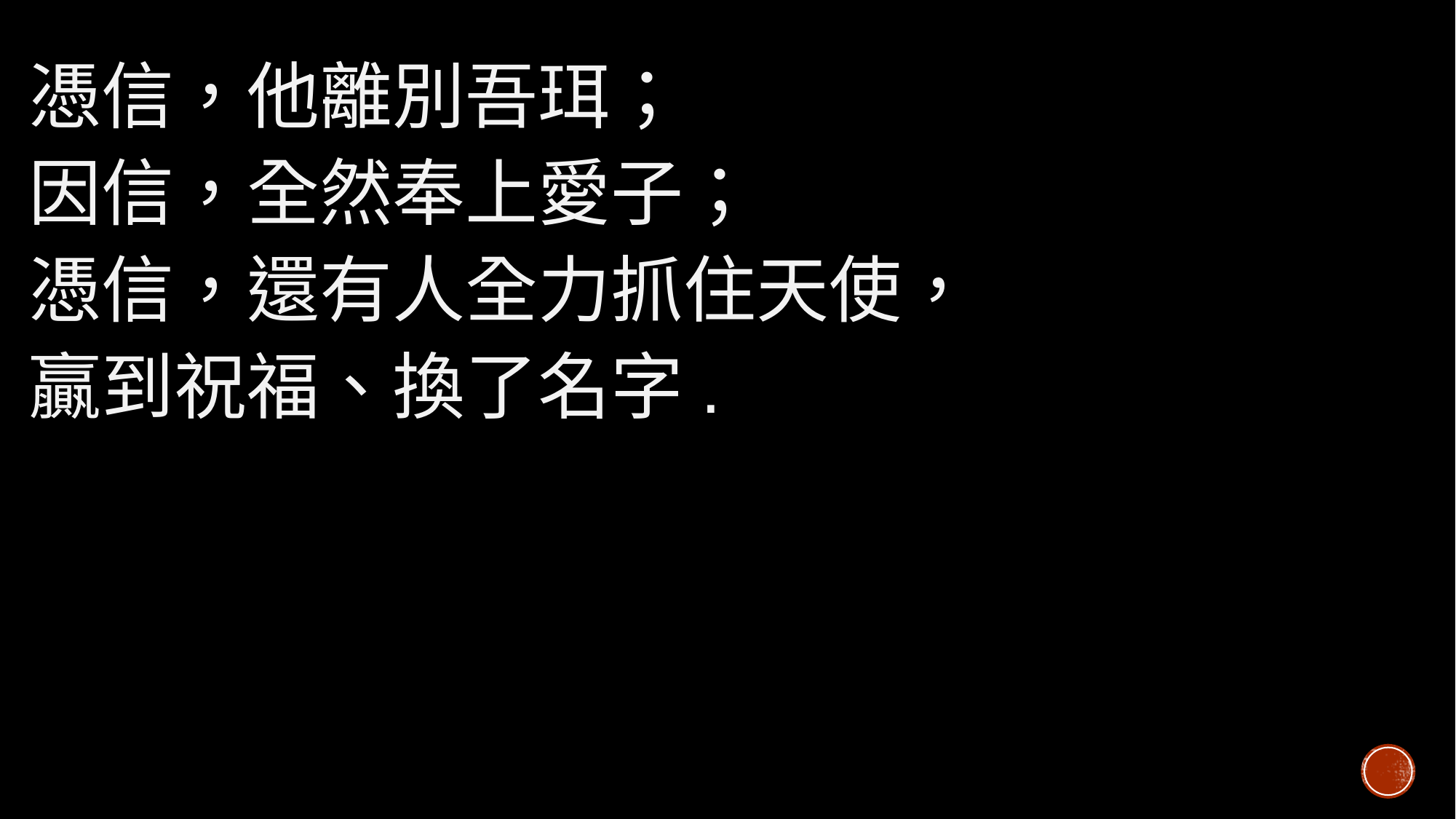

憑信，他離別吾珥；
因信，全然奉上愛子；
憑信，還有人全力抓住天使，
贏到祝福、換了名字.